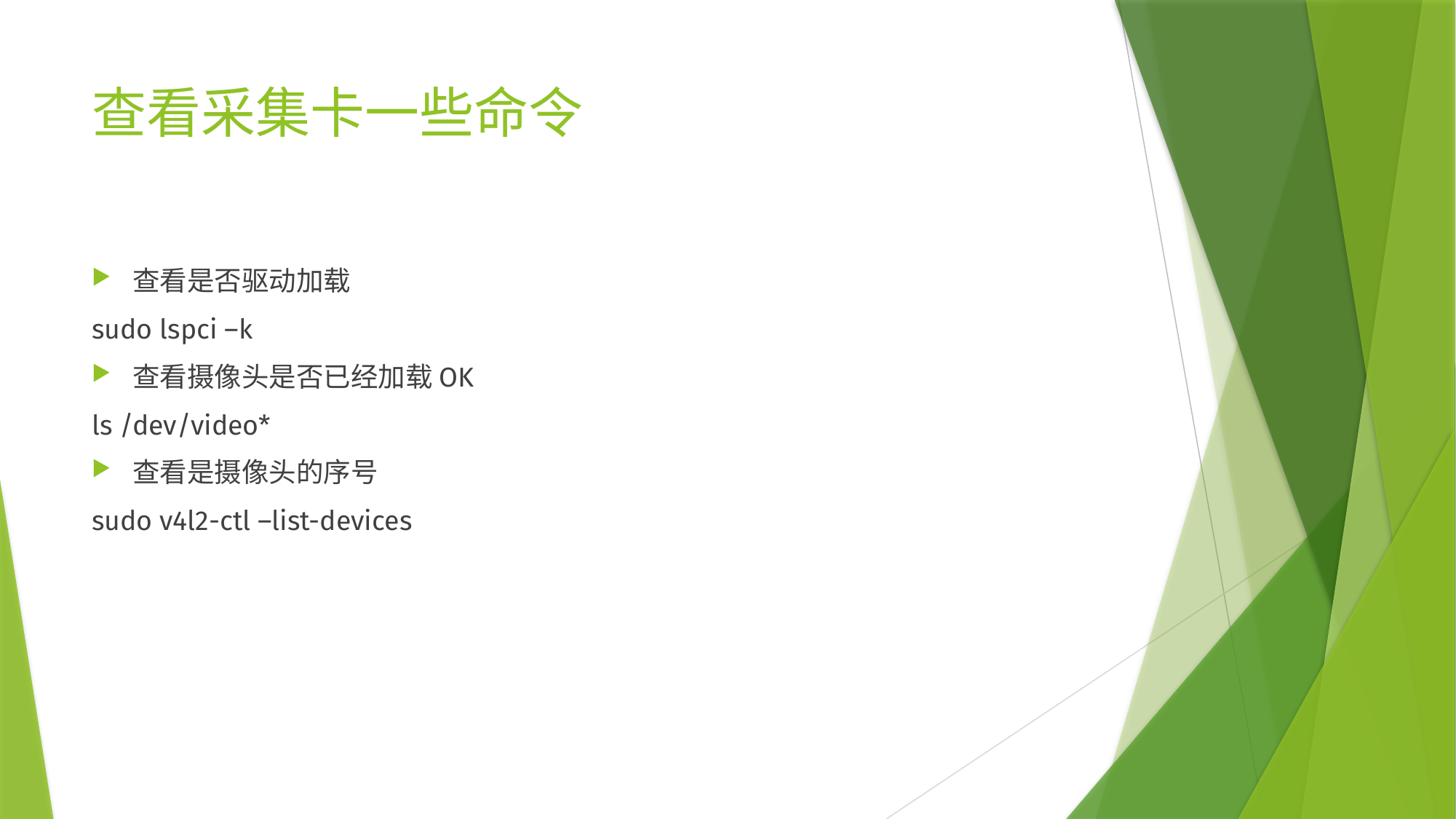

# 查看采集卡一些命令
查看是否驱动加载
sudo lspci –k
查看摄像头是否已经加载OK
ls /dev/video*
查看是摄像头的序号
sudo v4l2-ctl –list-devices